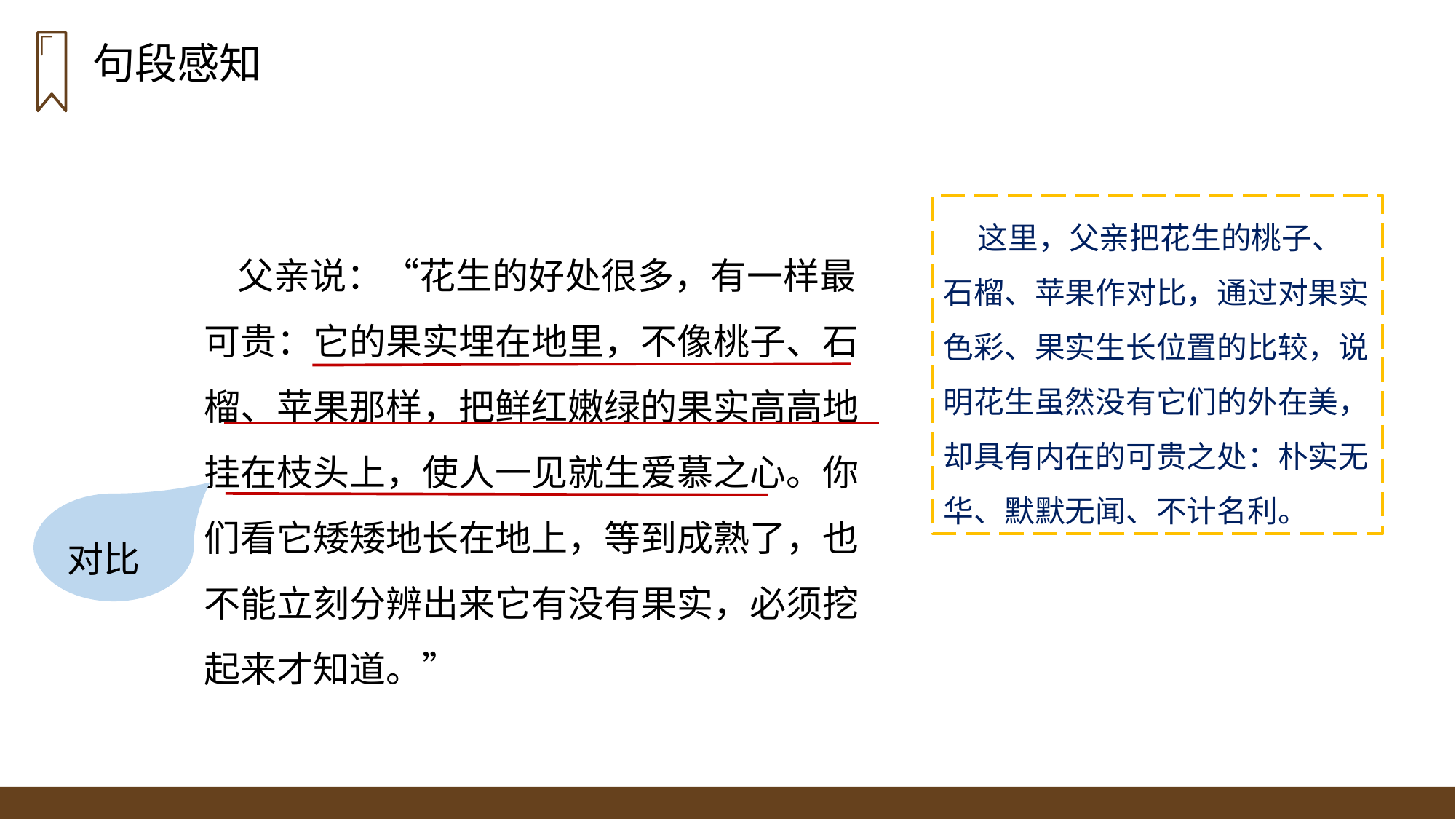

句段感知
    这里，父亲把花生的桃子、石榴、苹果作对比，通过对果实色彩、果实生长位置的比较，说明花生虽然没有它们的外在美，却具有内在的可贵之处：朴实无华、默默无闻、不计名利。
   父亲说：“花生的好处很多，有一样最可贵：它的果实埋在地里，不像桃子、石榴、苹果那样，把鲜红嫩绿的果实高高地挂在枝头上，使人一见就生爱慕之心。你们看它矮矮地长在地上，等到成熟了，也不能立刻分辨出来它有没有果实，必须挖起来才知道。”
对比